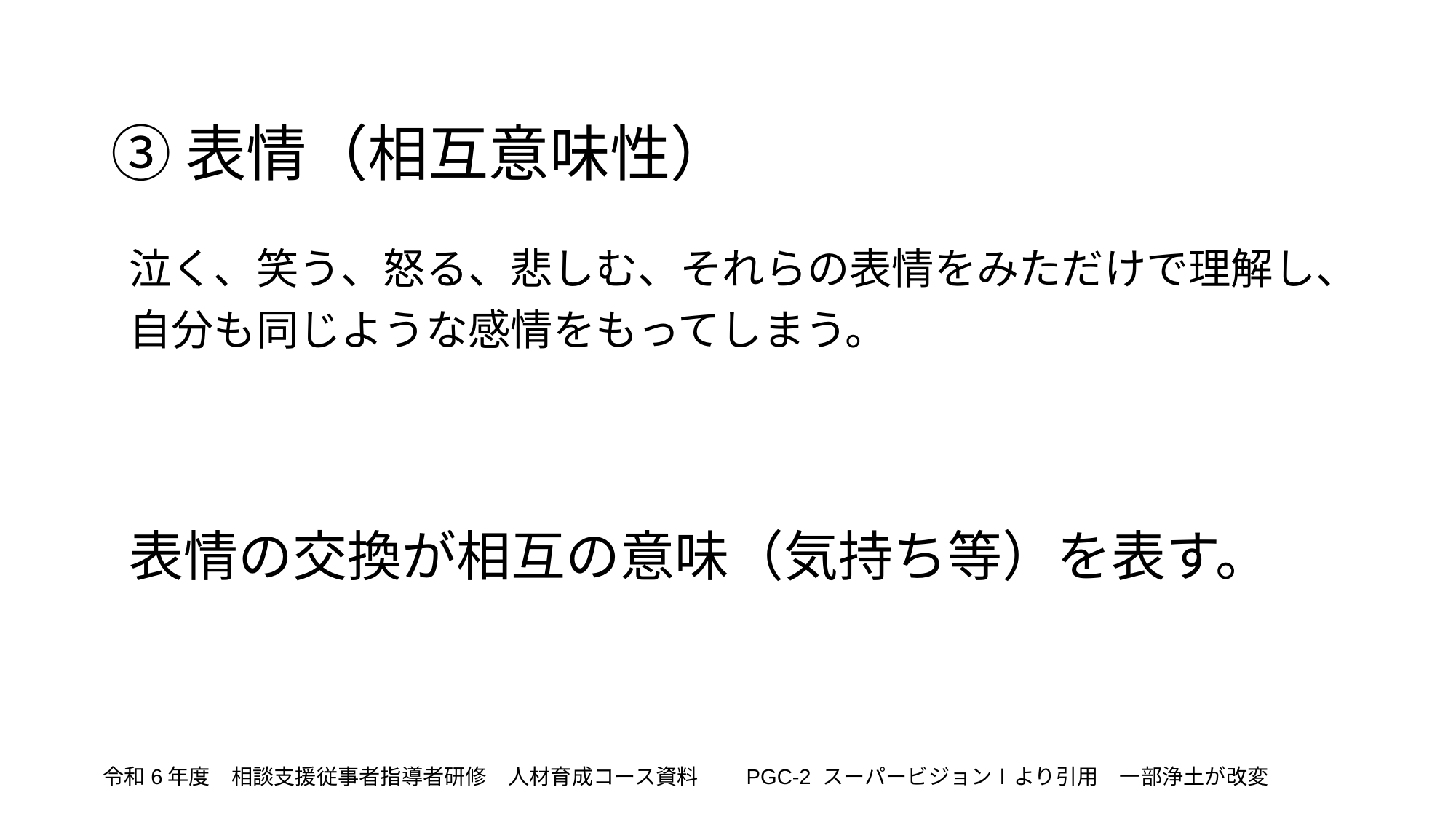

③表情（相互意味性）
泣く、笑う、怒る、悲しむ、それらの表情をみただけで理解し、
自分も同じような感情をもってしまう。
表情の交換が相互の意味（気持ち等）を表す。
令和6年度　相談支援従事者指導者研修　人材育成コース資料　　PGC-2 スーパービジョンⅠより引用　一部浄土が改変